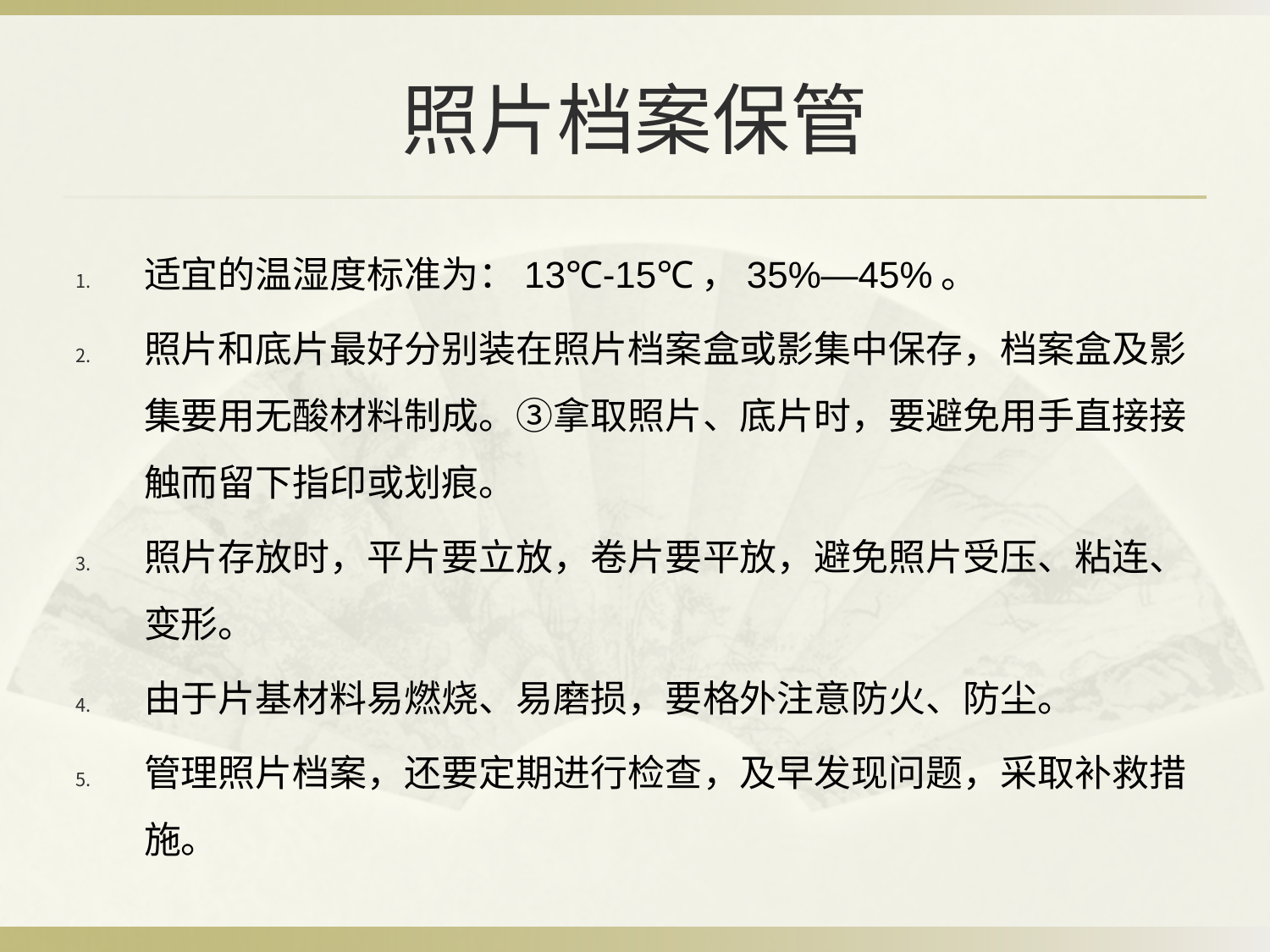

# 照片档案保管
适宜的温湿度标准为：13℃-15℃，35%—45%。
照片和底片最好分别装在照片档案盒或影集中保存，档案盒及影集要用无酸材料制成。③拿取照片、底片时，要避免用手直接接触而留下指印或划痕。
照片存放时，平片要立放，卷片要平放，避免照片受压、粘连、变形。
由于片基材料易燃烧、易磨损，要格外注意防火、防尘。
管理照片档案，还要定期进行检查，及早发现问题，采取补救措施。
94